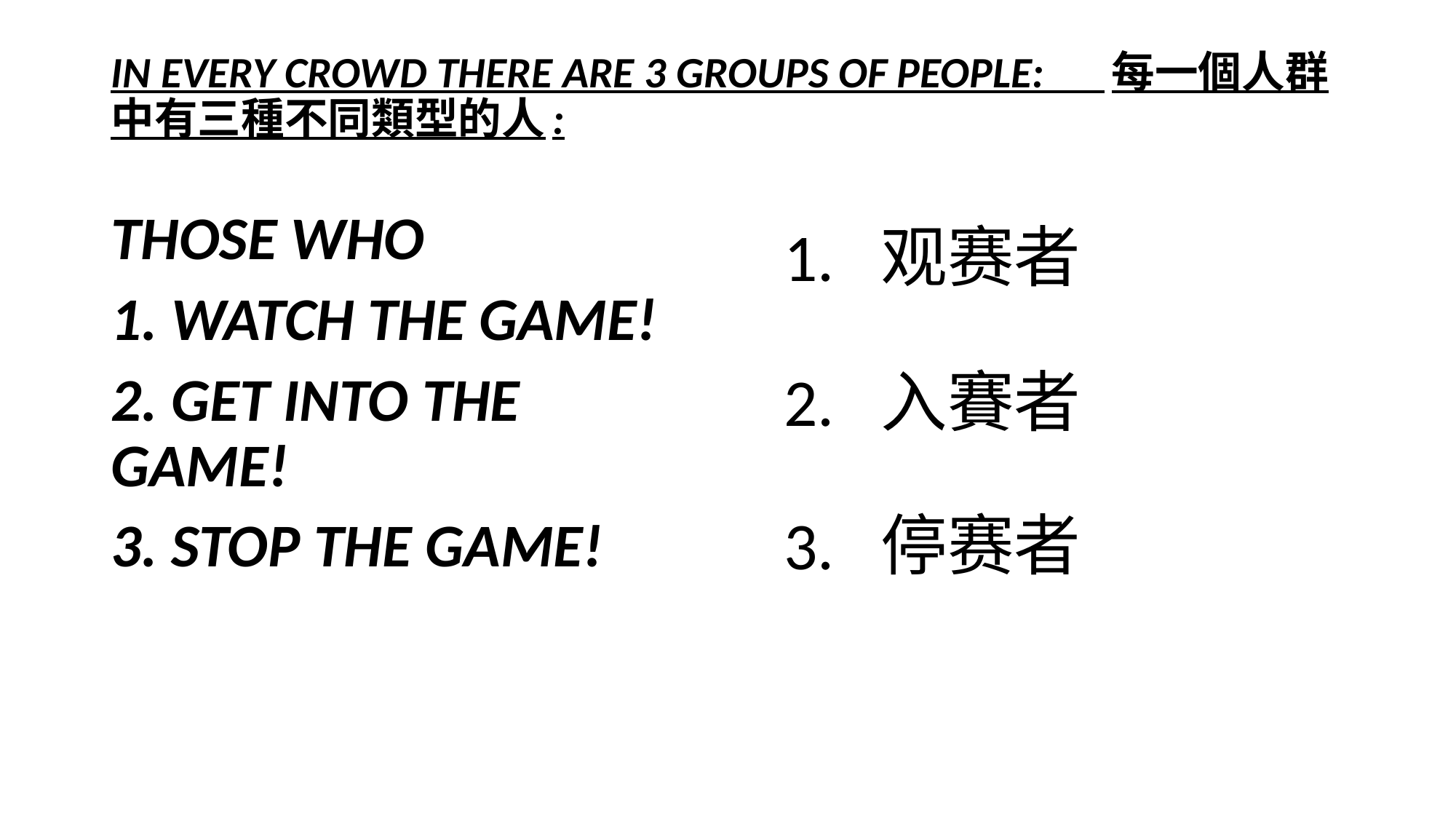

# IN EVERY CROWD THERE ARE 3 GROUPS OF PEOPLE:      每一個人群中有三種不同類型的人:
THOSE WHO
1. WATCH THE GAME!
2. GET INTO THE GAME!
3. STOP THE GAME!

 1.  观赛者

 2.  入賽者

 3.  停赛者